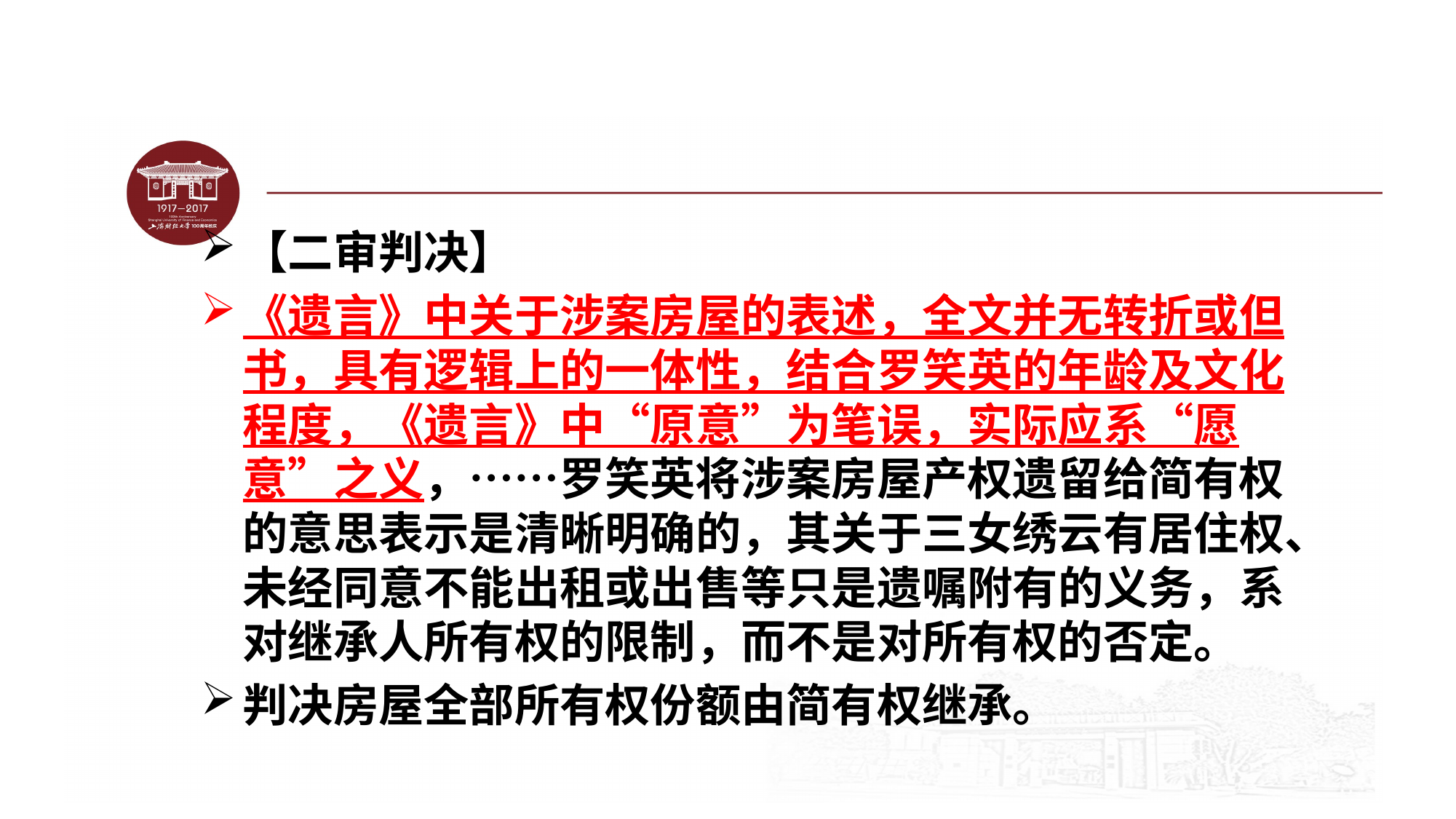

#
【二审判决】
《遗言》中关于涉案房屋的表述，全文并无转折或但书，具有逻辑上的一体性，结合罗笑英的年龄及文化程度，《遗言》中“原意”为笔误，实际应系“愿意”之义，……罗笑英将涉案房屋产权遗留给简有权的意思表示是清晰明确的，其关于三女绣云有居住权、未经同意不能出租或出售等只是遗嘱附有的义务，系对继承人所有权的限制，而不是对所有权的否定。
判决房屋全部所有权份额由简有权继承。